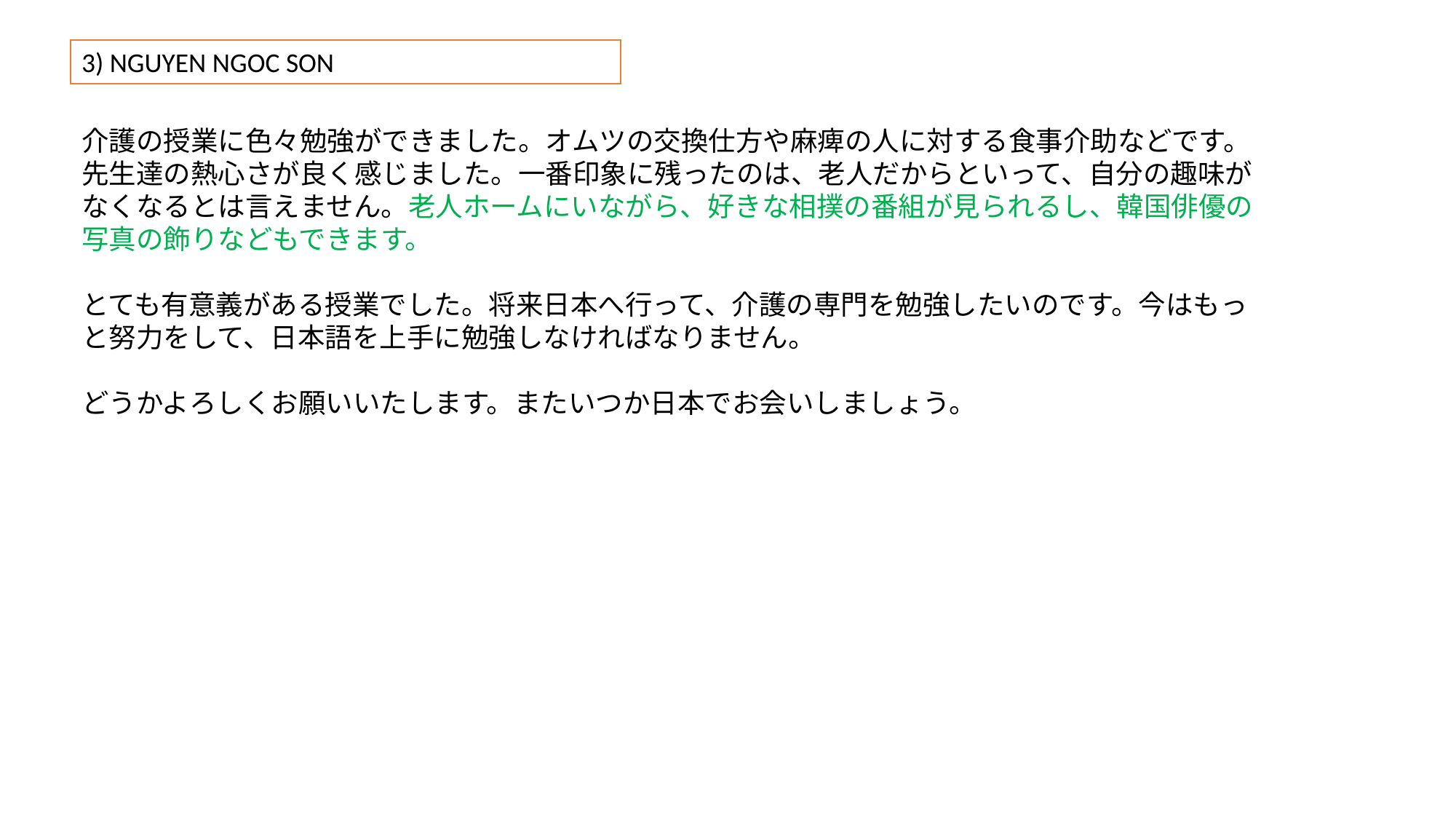

3) NGUYEN NGOC SON
介護の授業に色々勉強ができました。オムツの交換仕方や麻痺の人に対する食事介助などです。先生達の熱心さが良く感じました。一番印象に残ったのは、老人だからといって、自分の趣味がなくなるとは言えません。老人ホームにいながら、好きな相撲の番組が見られるし、韓国俳優の写真の飾りなどもできます。

とても有意義がある授業でした。将来日本へ行って、介護の専門を勉強したいのです。今はもっと努力をして、日本語を上手に勉強しなければなりません。

どうかよろしくお願いいたします。またいつか日本でお会いしましょう。